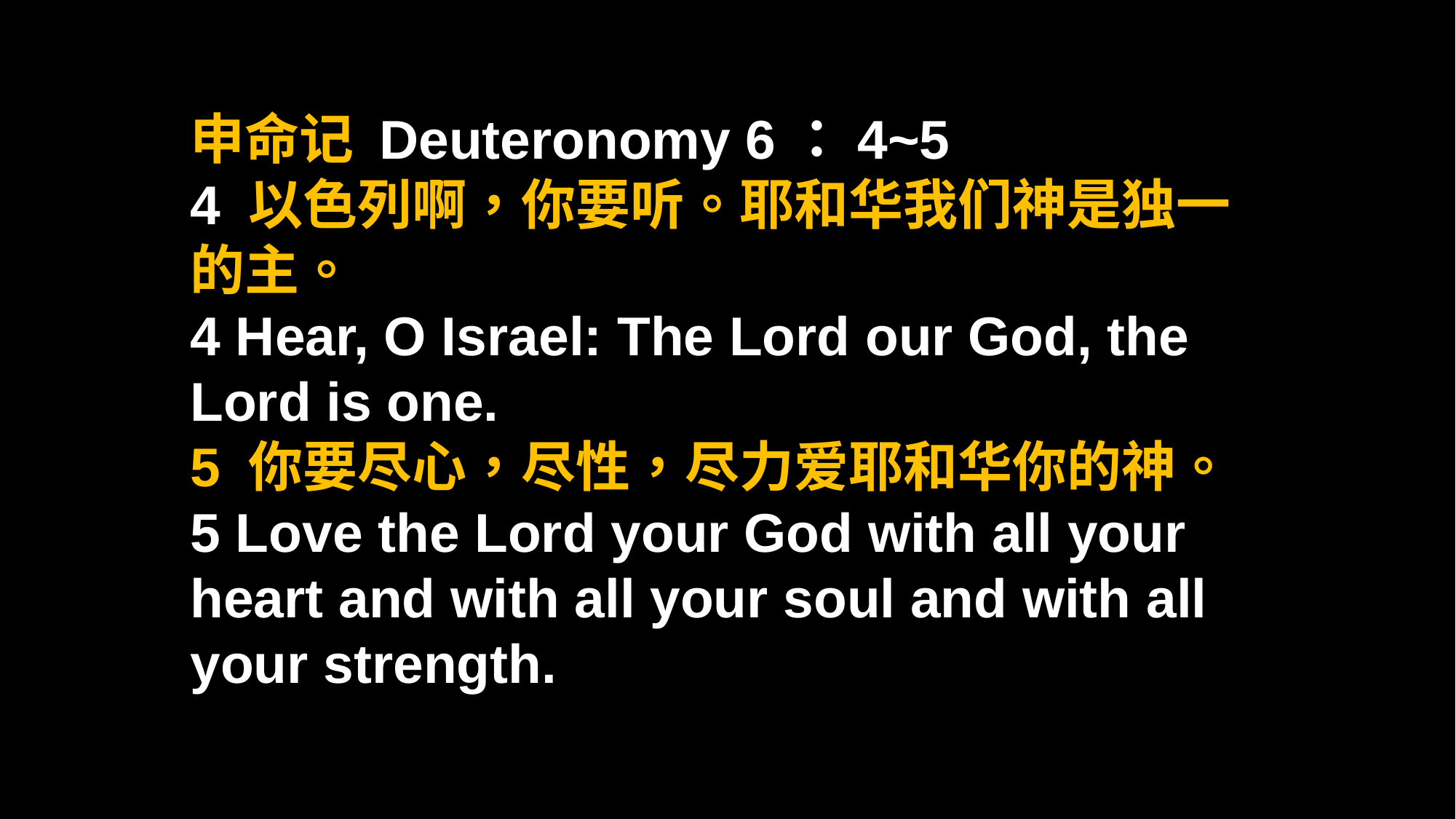

申命记 Deuteronomy 6：4~5
4 以色列啊，你要听。耶和华我们神是独一的主。
4 Hear, O Israel: The Lord our God, the Lord is one.
5 你要尽心，尽性，尽力爱耶和华你的神。
5 Love the Lord your God with all your heart and with all your soul and with all your strength.